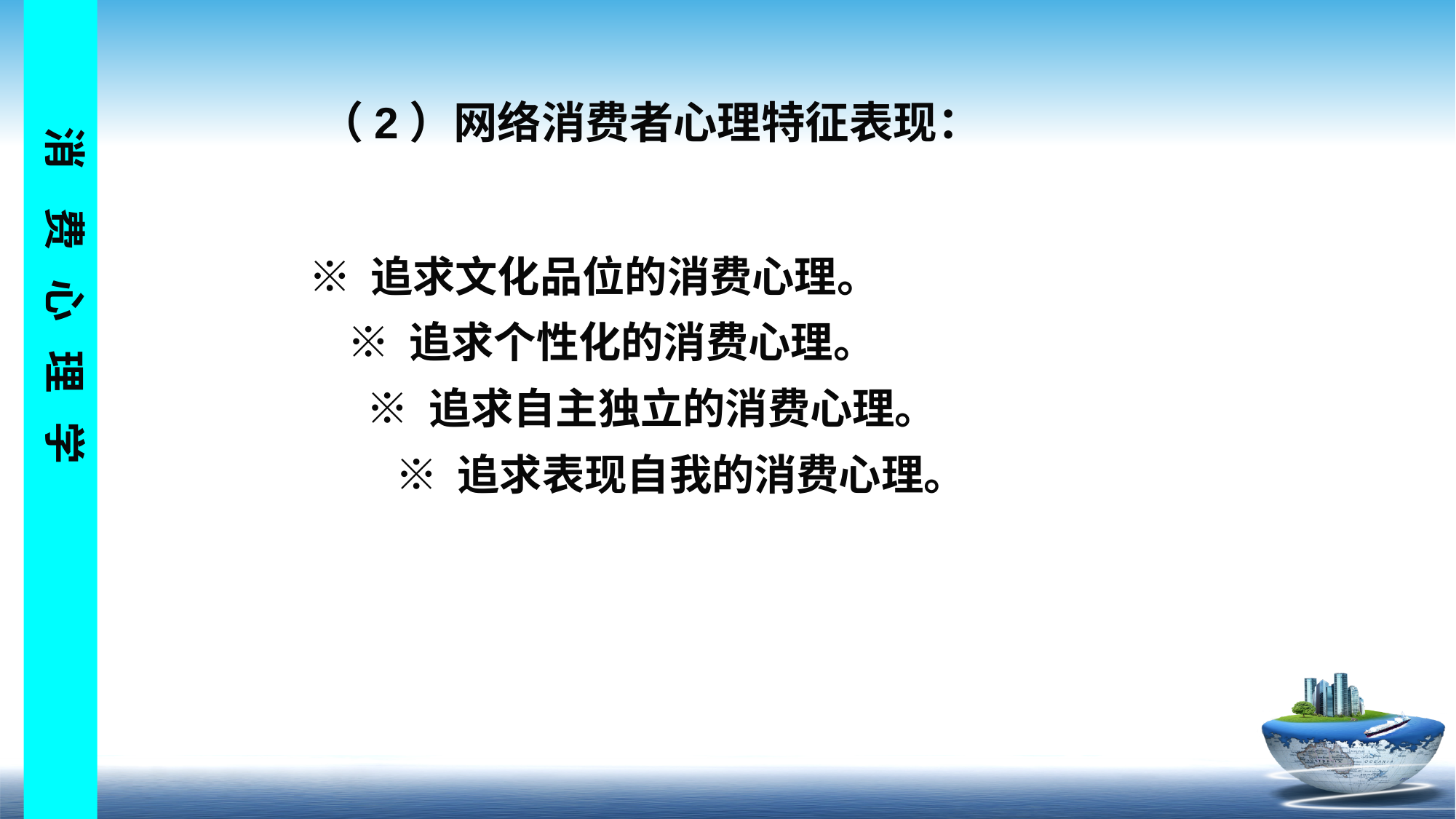

# （2）网络消费者心理特征表现：
※ 追求文化品位的消费心理。
    ※ 追求个性化的消费心理。
      ※ 追求自主独立的消费心理。
         ※ 追求表现自我的消费心理。